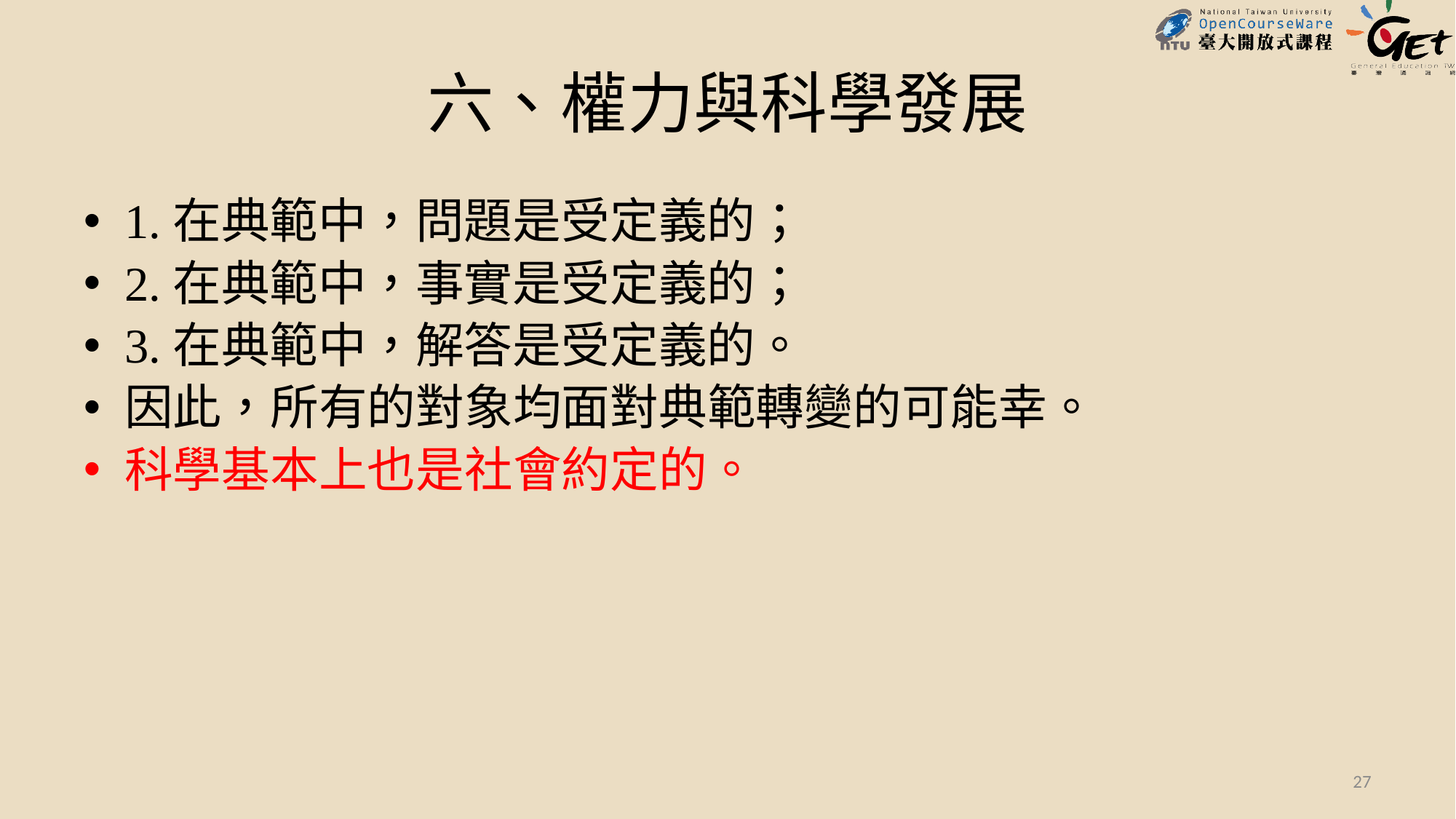

# 六、權力與科學發展
1.在典範中，問題是受定義的；
2.在典範中，事實是受定義的；
3.在典範中，解答是受定義的。
因此，所有的對象均面對典範轉變的可能幸。
科學基本上也是社會約定的。
27